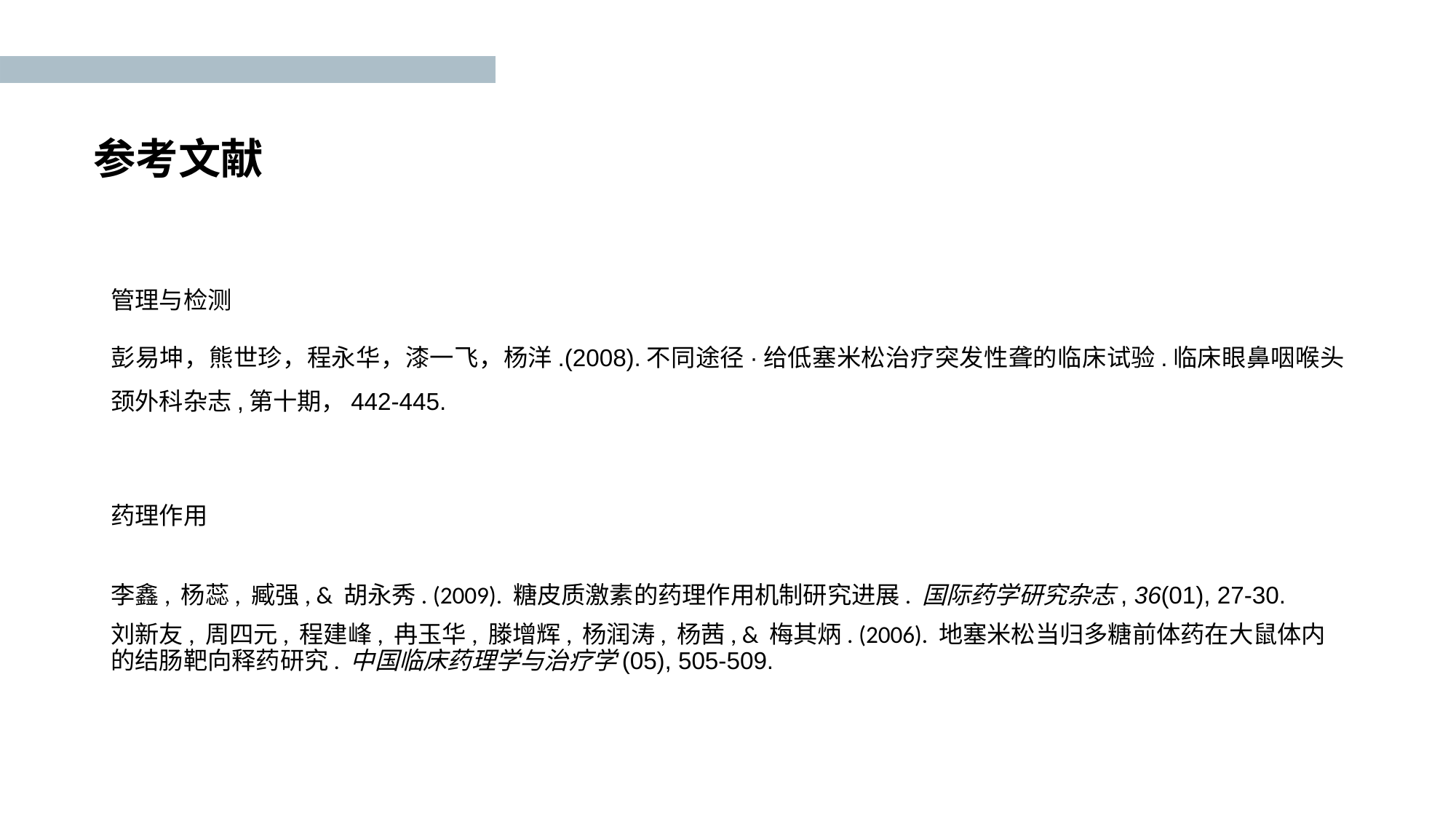

# 参考文献

管理与检测
彭易坤，熊世珍，程永华，漆一飞，杨洋.(2008).不同途径·给低塞米松治疗突发性聋的临床试验.临床眼鼻咽喉头颈外科杂志,第十期，442-445.

药理作用

李鑫, 杨蕊, 臧强, & 胡永秀. (2009). 糖皮质激素的药理作用机制研究进展. 国际药学研究杂志, 36(01), 27-30.
刘新友, 周四元, 程建峰, 冉玉华, 滕增辉, 杨润涛, 杨茜, & 梅其炳. (2006). 地塞米松当归多糖前体药在大鼠体内的结肠靶向释药研究. 中国临床药理学与治疗学(05), 505-509.